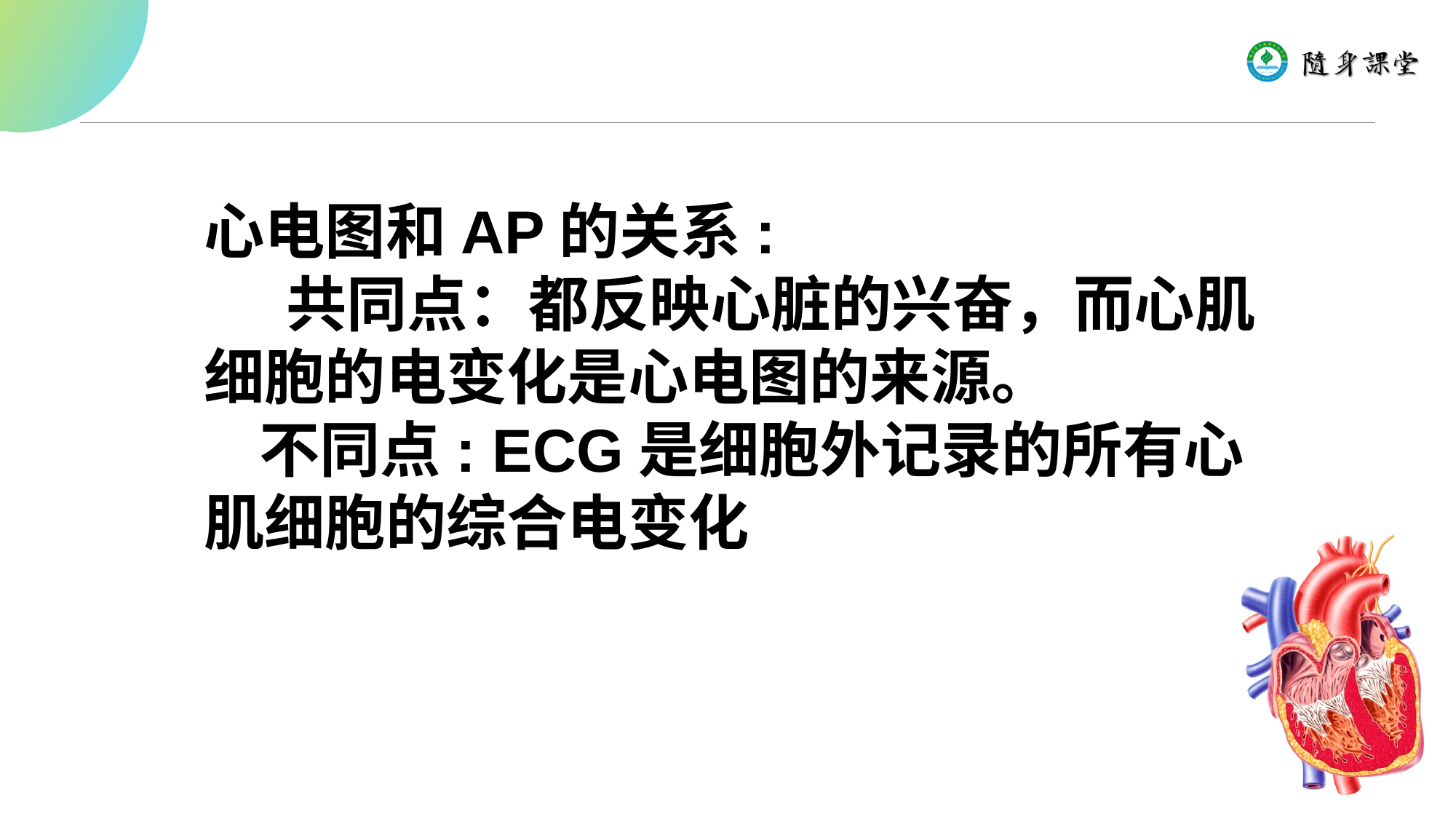

心电图和AP的关系:
    共同点：都反映心脏的兴奋，而心肌细胞的电变化是心电图的来源。
    不同点: ECG是细胞外记录的所有心肌细胞的综合电变化